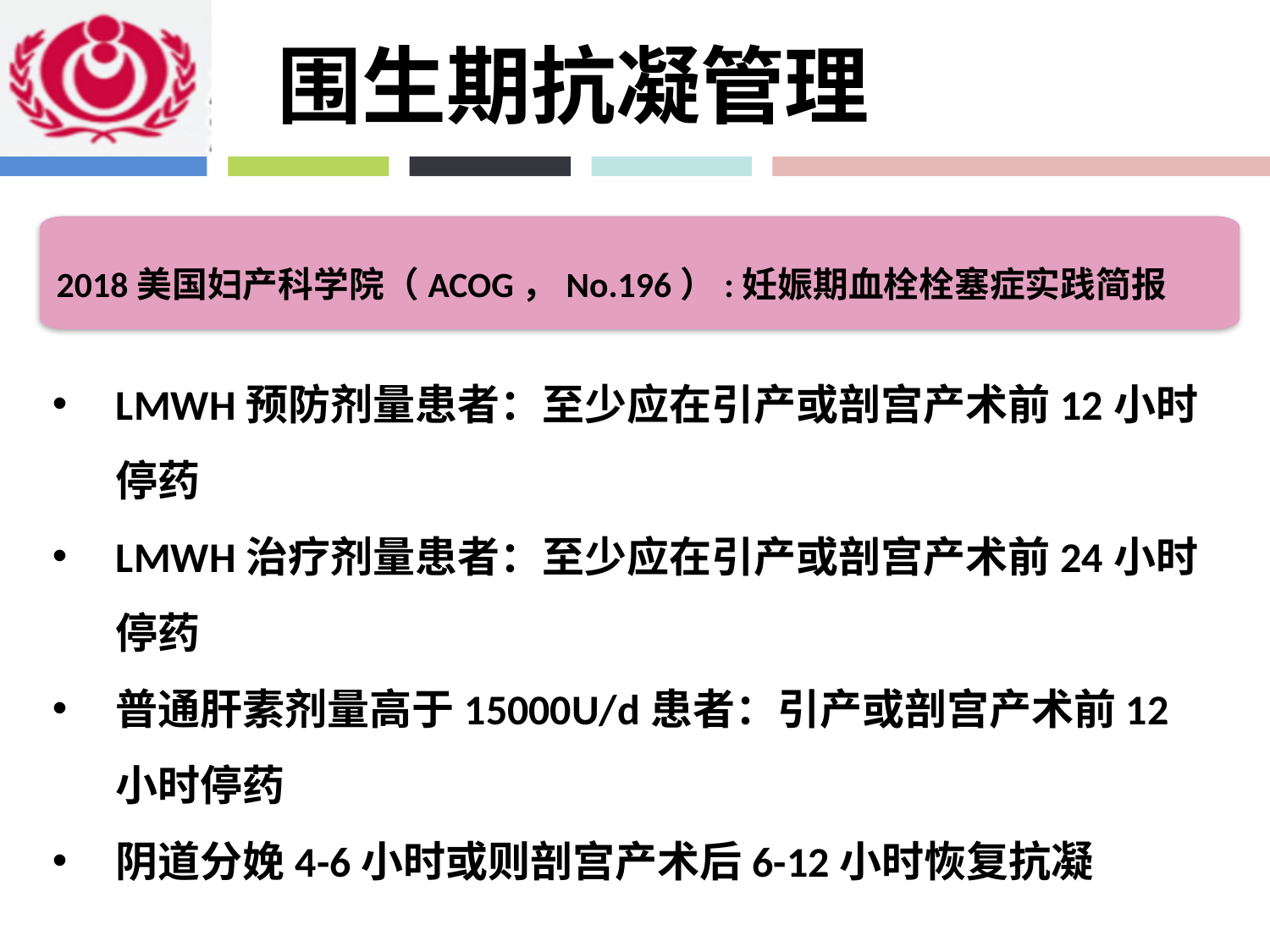

围生期抗凝管理
2018美国妇产科学院（ACOG，No.196）:妊娠期血栓栓塞症实践简报
LMWH预防剂量患者：至少应在引产或剖宫产术前12小时停药
LMWH治疗剂量患者：至少应在引产或剖宫产术前24小时停药
普通肝素剂量高于15000U/d患者：引产或剖宫产术前12小时停药
阴道分娩4-6小时或则剖宫产术后6-12小时恢复抗凝